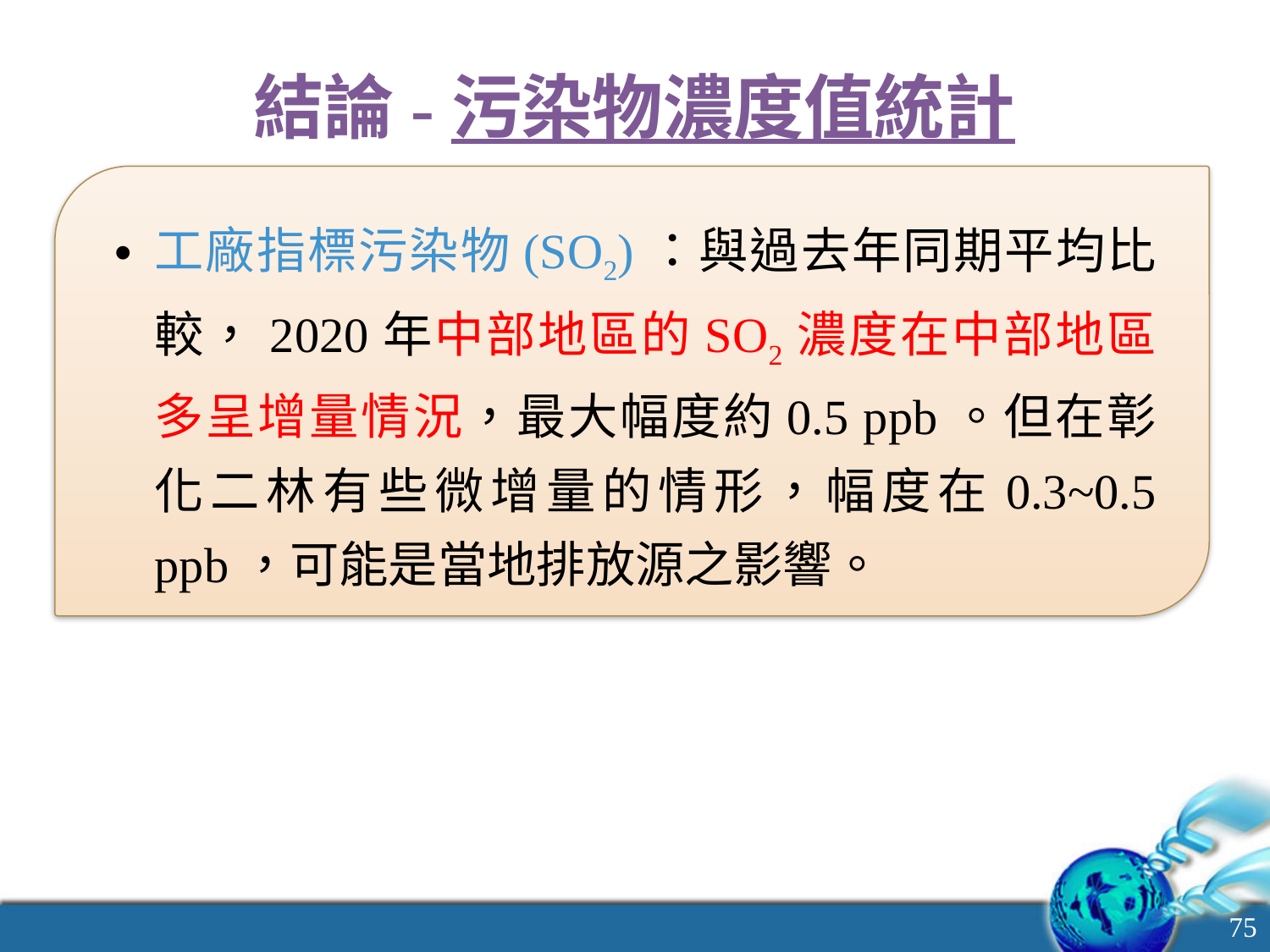

# 結論-污染物濃度值統計

工廠指標污染物(SO2)：與過去年同期平均比較，2020年中部地區的SO2濃度在中部地區多呈增量情況，最大幅度約0.5 ppb。但在彰化二林有些微增量的情形，幅度在0.3~0.5 ppb，可能是當地排放源之影響。
75